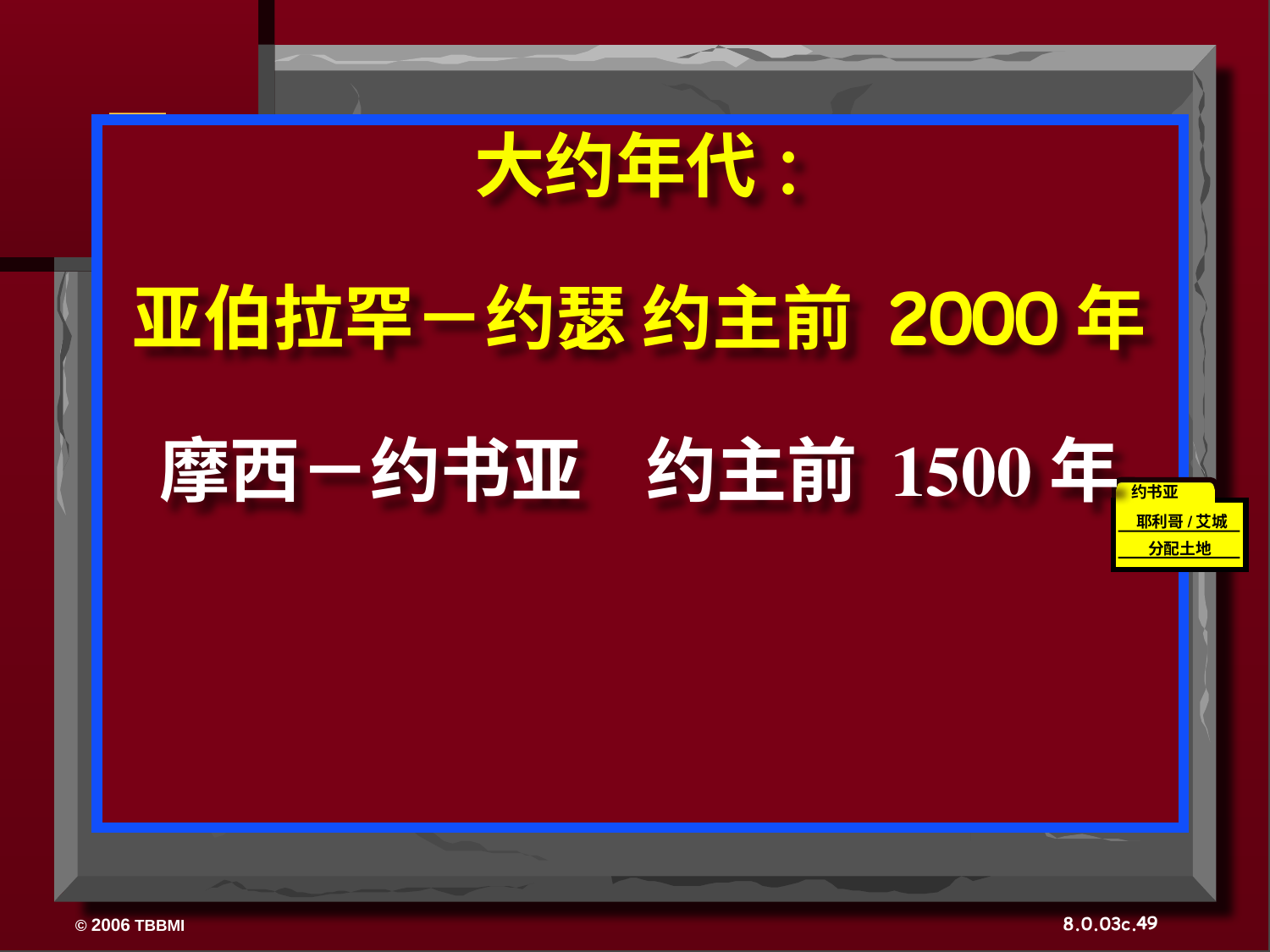

大约年代:

亚伯拉罕－约瑟 约主前 2000年

摩西－约书亚    约主前 1500年

约书亚

耶利哥/艾城

分配土地

49